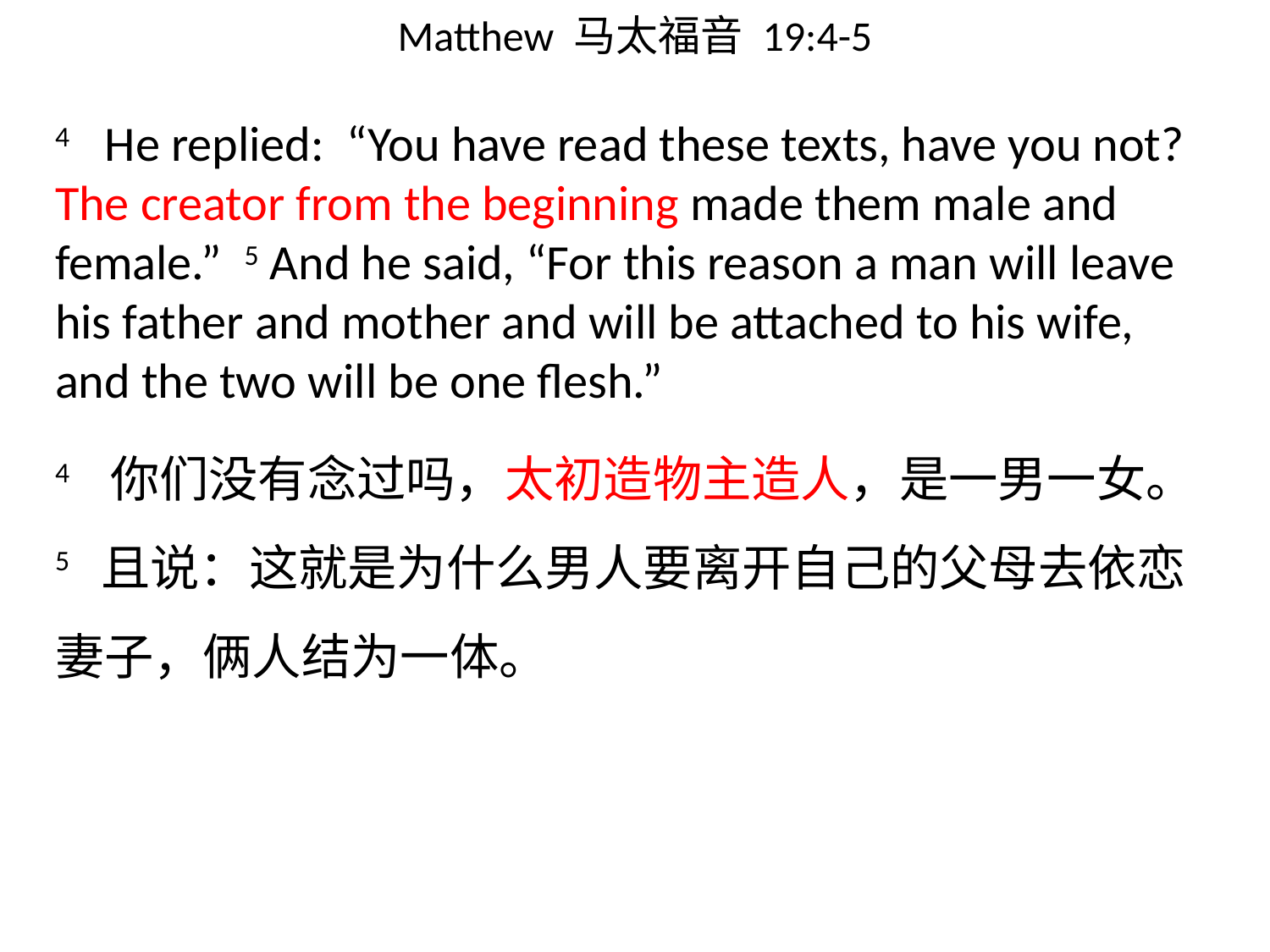

# Matthew 马太福音 19:4-5
4    He replied:  “You have read these texts, have you not? The creator from the beginning made them male and female.”  5 And he said, “For this reason a man will leave his father and mother and will be attached to his wife, and the two will be one flesh.”
4   你们没有念过吗，太初造物主造人，是一男一女。  5   且说：这就是为什么男人要离开自己的父母去依恋妻子，俩人结为一体。